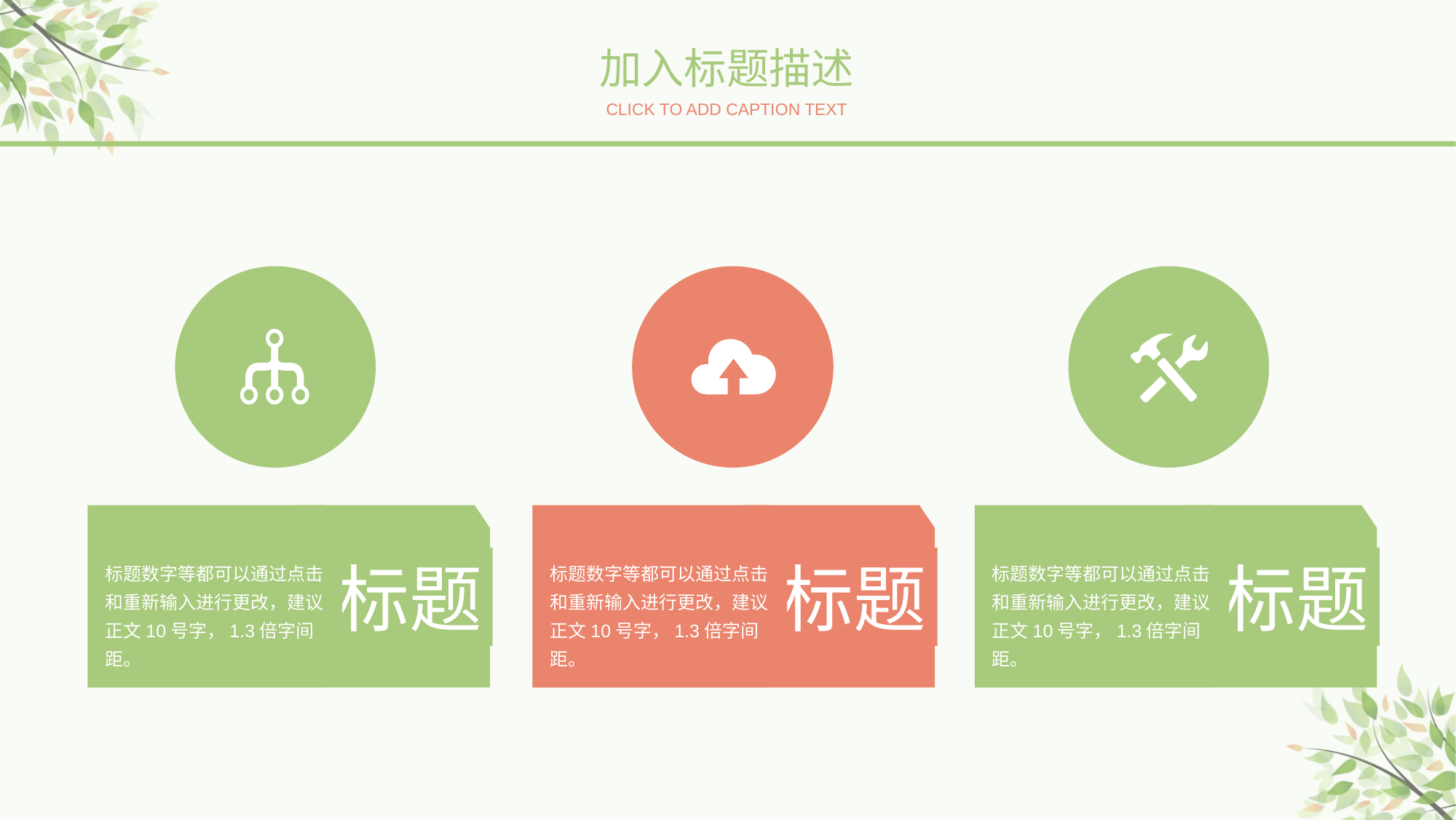

加入标题描述
CLICK TO ADD CAPTION TEXT

标题
标题数字等都可以通过点击和重新输入进行更改，建议正文10号字，1.3倍字间距。

标题
标题数字等都可以通过点击和重新输入进行更改，建议正文10号字，1.3倍字间距。

标题
标题数字等都可以通过点击和重新输入进行更改，建议正文10号字，1.3倍字间距。